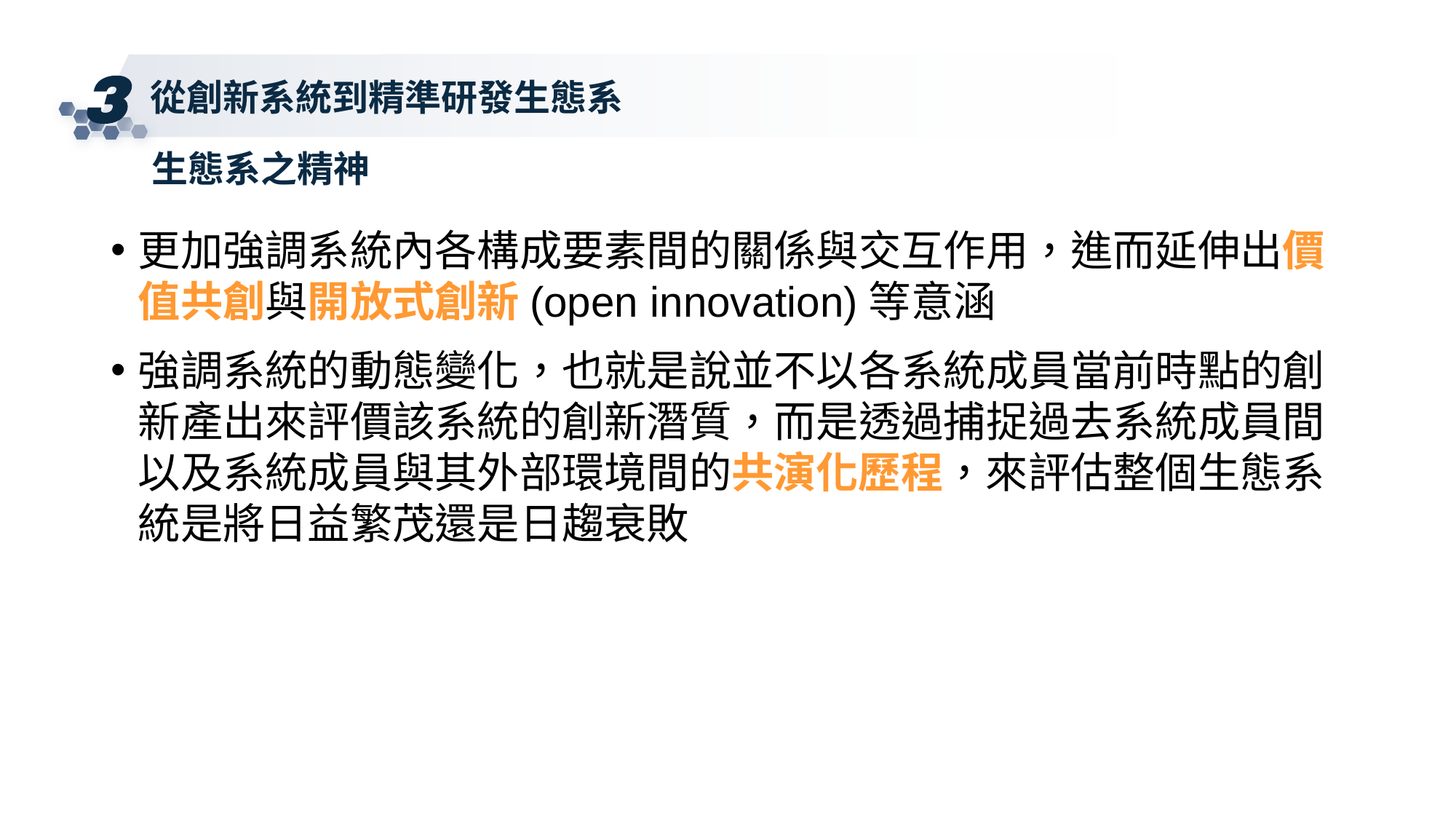

3

從創新系統到精準研發生態系
生態系之精神
更加強調系統內各構成要素間的關係與交互作用，進而延伸出價值共創與開放式創新(open innovation)等意涵
強調系統的動態變化，也就是說並不以各系統成員當前時點的創新產出來評價該系統的創新潛質，而是透過捕捉過去系統成員間以及系統成員與其外部環境間的共演化歷程，來評估整個生態系統是將日益繁茂還是日趨衰敗